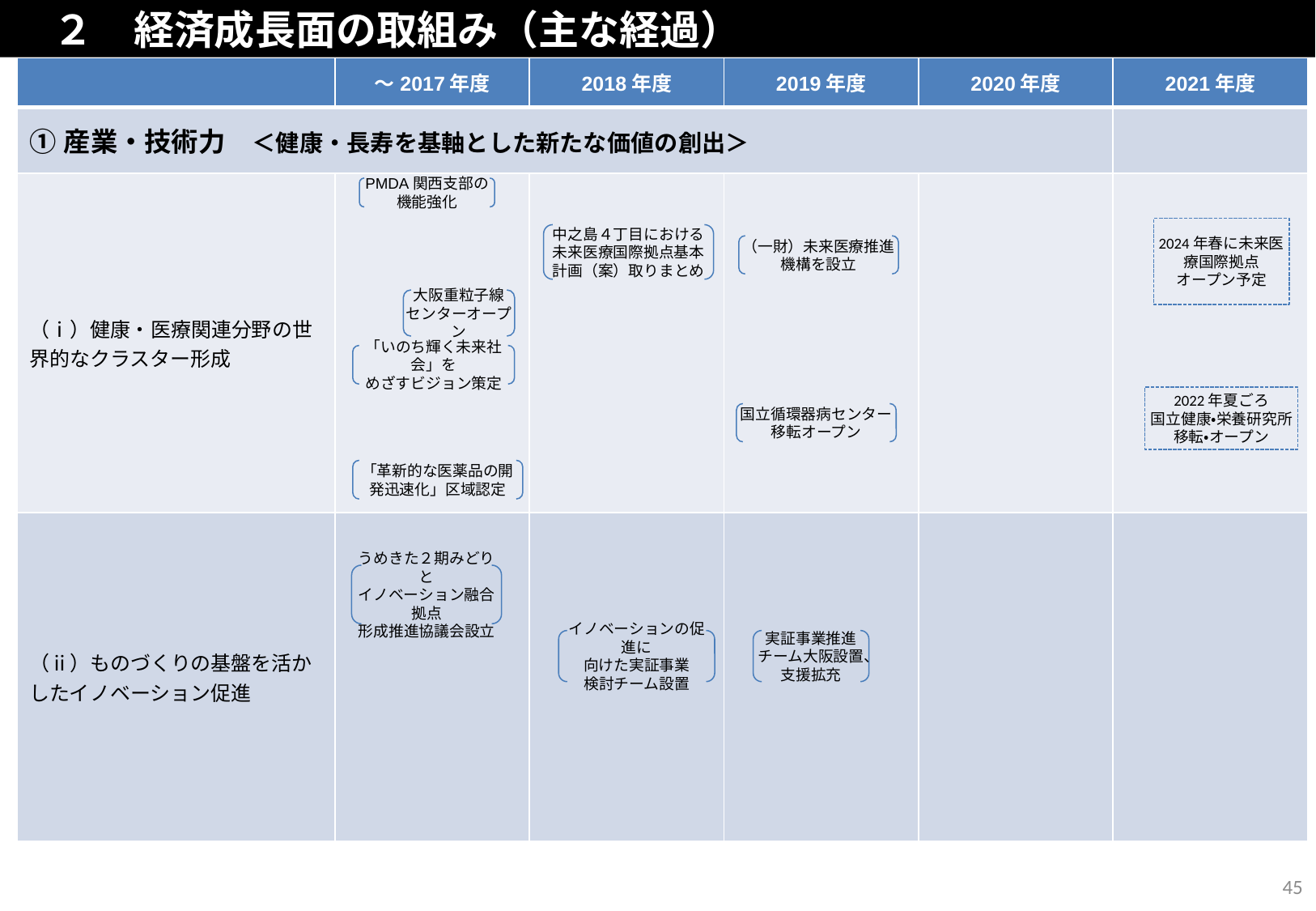

２　経済成長面の取組み（主な経過）
|  | ～2017年度 | 2018年度 | 2019年度 | 2020年度 | 2021年度 |
| --- | --- | --- | --- | --- | --- |
| ①産業・技術力　＜健康・長寿を基軸とした新たな価値の創出＞ |  |  |  |  |  |
| （ⅰ）健康・医療関連分野の世界的なクラスター形成 |  |  |  |  |  |
| （ⅱ）ものづくりの基盤を活かしたイノベーション促進 |  |  |  |  |  |
PMDA関西支部の
機能強化
（一財）未来医療推進
機構を設立
大阪重粒子線
センターオープン
「いのち輝く未来社会」を
めざすビジョン策定
国立循環器病センター
移転オープン
「革新的な医薬品の開発迅速化」区域認定
2024年春に未来医療国際拠点
オープン予定
中之島４丁目における
未来医療国際拠点基本計画（案）取りまとめ
2022年夏ごろ
国立健康・栄養研究所移転・オープン
うめきた２期みどりと
イノベーション融合拠点
形成推進協議会設立
イノベーションの促進に
向けた実証事業
検討チーム設置
実証事業推進
チーム大阪設置、
支援拡充
45